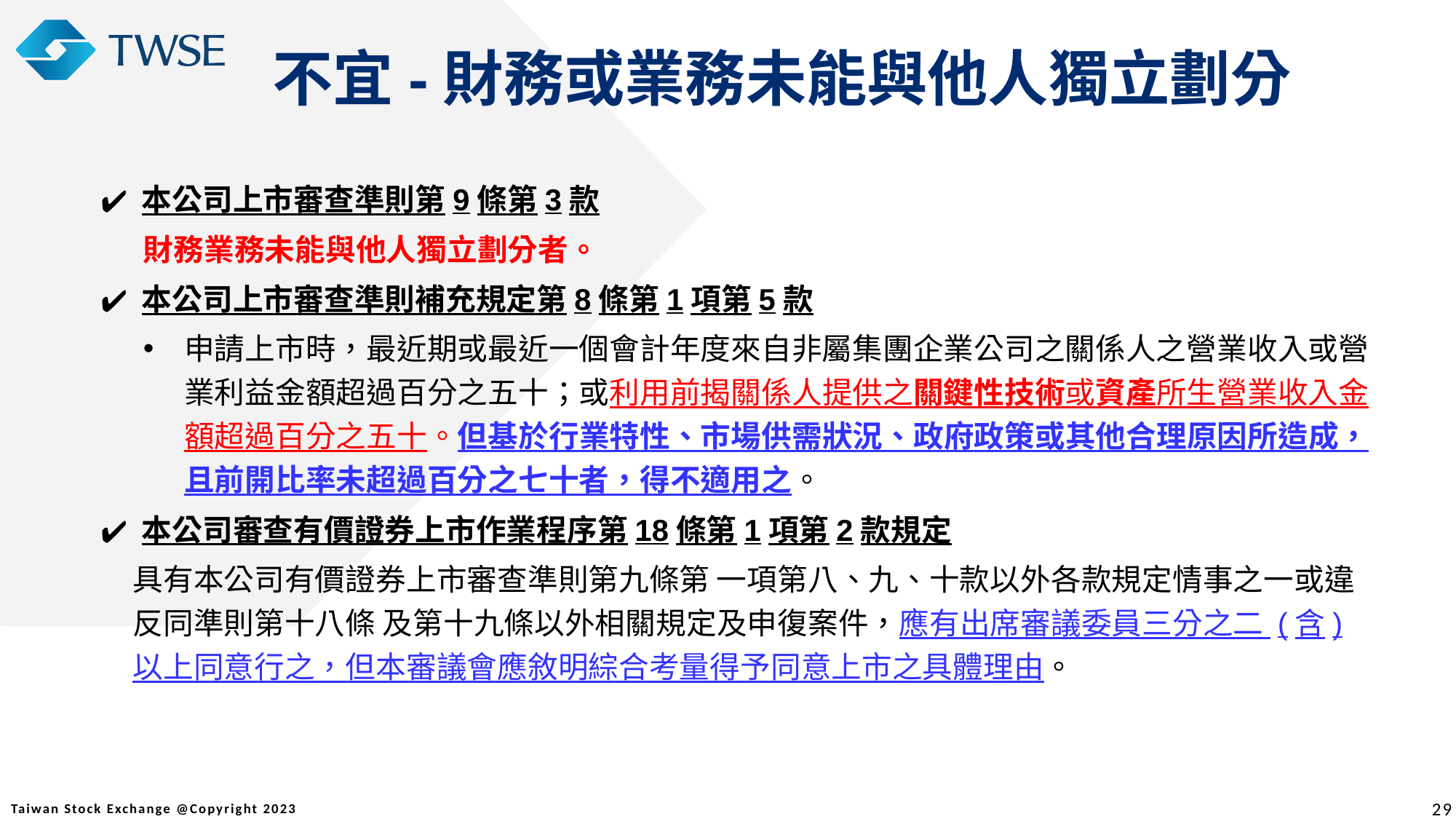

不宜-財務或業務未能與他人獨立劃分

本公司上市審查準則第9條第3款
財務業務未能與他人獨立劃分者。
本公司上市審查準則補充規定第8條第1項第5款
申請上市時，最近期或最近一個會計年度來自非屬集團企業公司之關係人之營業收入或營業利益金額超過百分之五十；或利用前揭關係人提供之關鍵性技術或資產所生營業收入金額超過百分之五十。但基於行業特性、市場供需狀況、政府政策或其他合理原因所造成，且前開比率未超過百分之七十者，得不適用之。
本公司審查有價證券上市作業程序第18條第1項第2款規定
具有本公司有價證券上市審查準則第九條第 一項第八、九、十款以外各款規定情事之一或違反同準則第十八條 及第十九條以外相關規定及申復案件，應有出席審議委員三分之二 (含)以上同意行之，但本審議會應敘明綜合考量得予同意上市之具體理由。
29